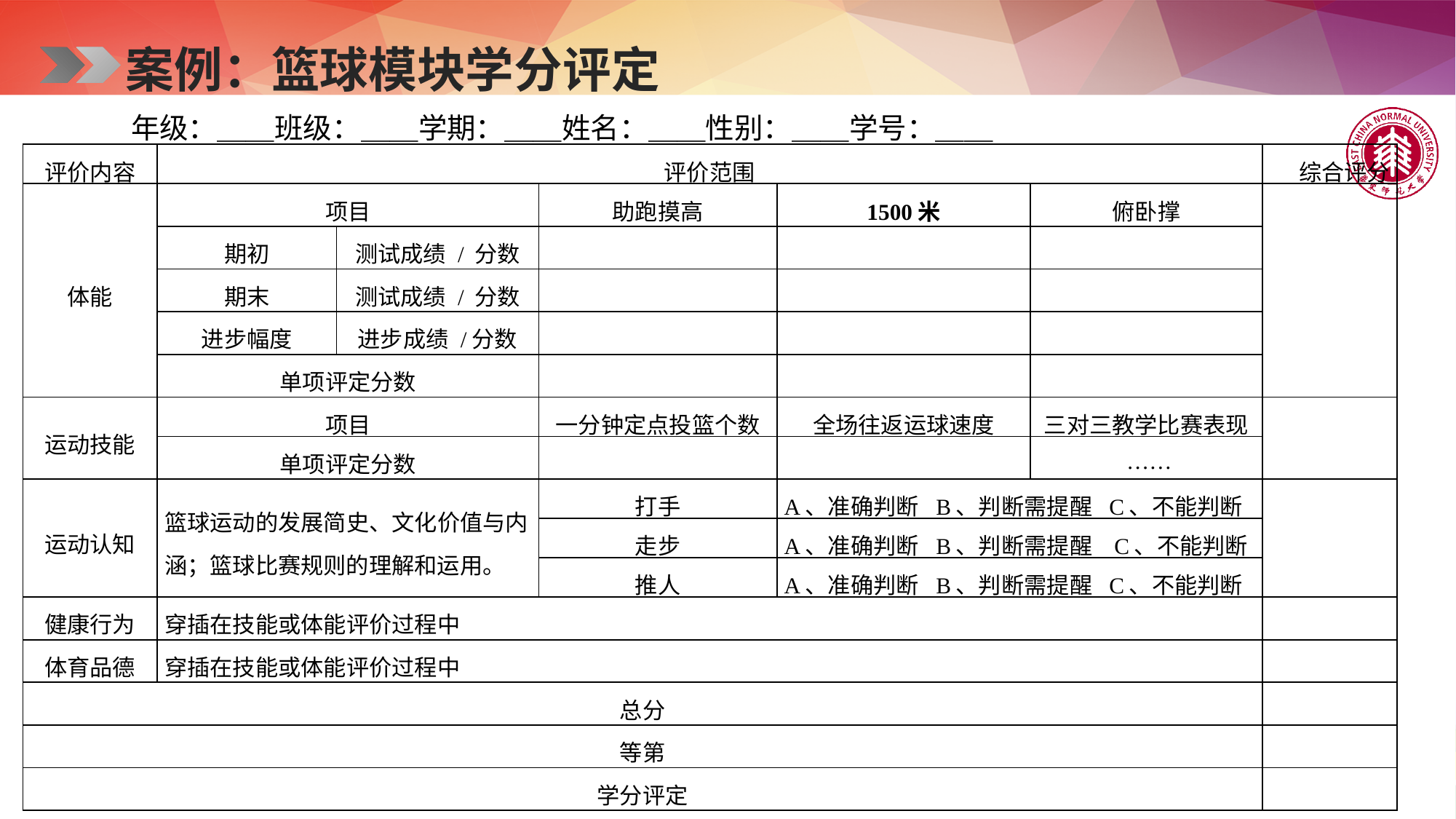

案例：篮球模块学分评定
年级：＿＿班级：＿＿学期：＿＿姓名：＿＿性别：＿＿学号：＿＿
| 评价内容 | 评价范围 |  |  |  |  | 综合评分 |
| --- | --- | --- | --- | --- | --- | --- |
| 体能 | 项目 |  | 助跑摸高 | 1500米 | 俯卧撑 |  |
|  | 期初 | 测试成绩 / 分数 |  |  |  |  |
|  | 期末 | 测试成绩 / 分数 |  |  |  |  |
|  | 进步幅度 | 进步成绩 /分数 |  |  |  |  |
|  | 单项评定分数 |  |  |  |  |  |
| 运动技能 | 项目 |  | 一分钟定点投篮个数 | 全场往返运球速度 | 三对三教学比赛表现 |  |
|  | 单项评定分数 |  |  |  | …… |  |
| 运动认知 | 篮球运动的发展简史、文化价值与内涵；篮球比赛规则的理解和运用。 |  | 打手 | A、准确判断 B、判断需提醒 C、不能判断 |  |  |
|  |  |  | 走步 | A、准确判断 B、判断需提醒 C、不能判断 |  |  |
|  |  |  | 推人 | A、准确判断 B、判断需提醒 C、不能判断 |  |  |
| 健康行为 | 穿插在技能或体能评价过程中 |  |  |  |  |  |
| 体育品德 | 穿插在技能或体能评价过程中 |  |  |  |  |  |
| 总分 |  |  |  |  |  |  |
| 等第 |  |  |  |  |  |  |
| 学分评定 |  |  |  |  |  |  |